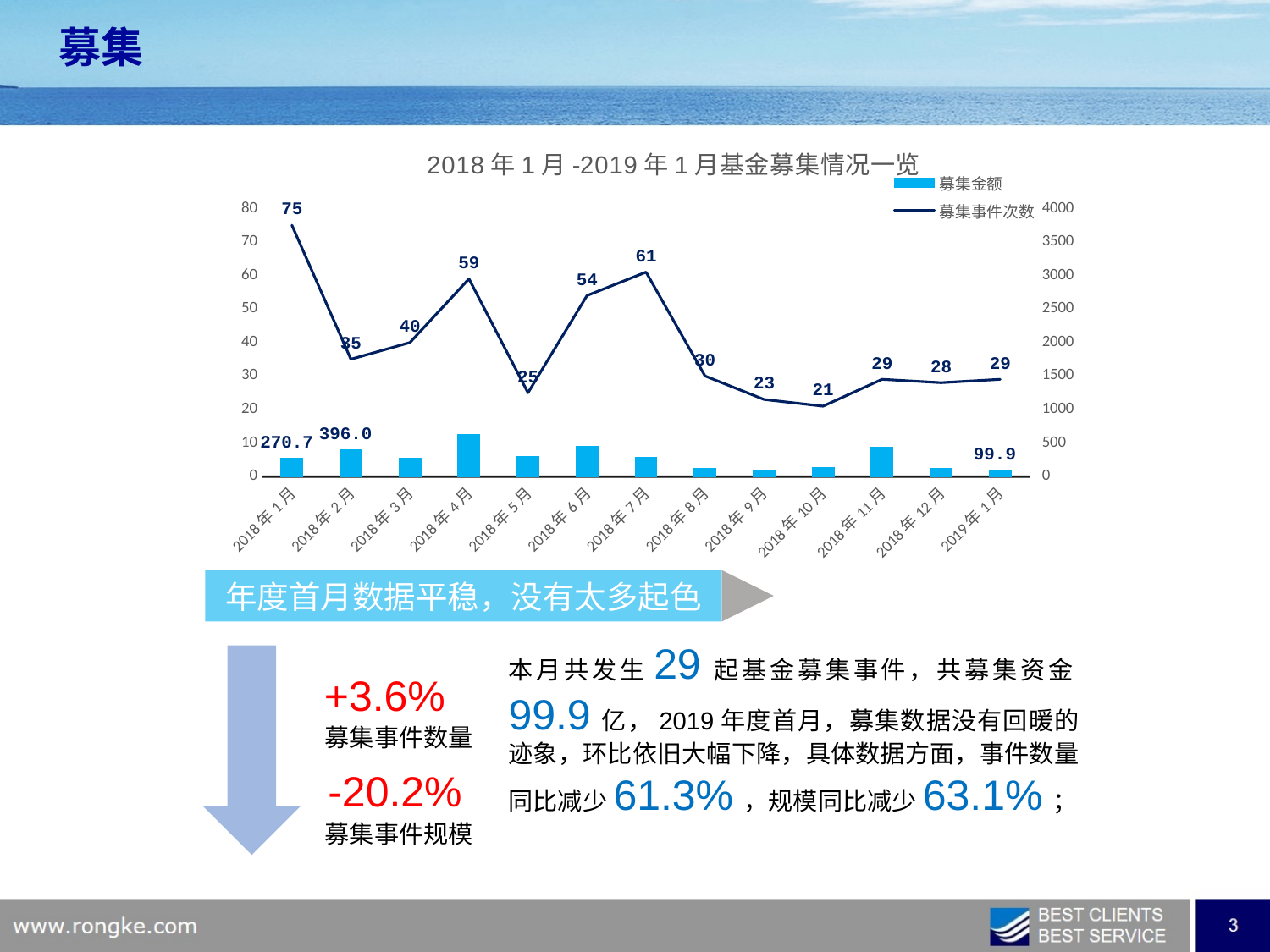

募集

### Chart: 2018年1月-2019年1月基金募集情况一览

| Category | 募集金额 | 募集事件次数 |
|---|---|---|
| 43466 | 99.86 | 29.0 |
| 43435 | 125.18 | 28.0 |
| 43405 | 436.42 | 29.0 |
| 43374 | 132.1 | 21.0 |
| 43344 | 83.59 | 23.0 |
| 43313 | 121.594 | 30.0 |
| 43282 | 281.11 | 61.0 |
| 43252 | 455.71 | 54.0 |
| 43221 | 299.52 | 25.0 |
| 43191 | 626.38 | 59.0 |
| 43160 | 276.45 | 40.0 |
| 43132 | 395.95 | 35.0 |
| 43101 | 270.73 | 75.0 |
年度首月数据平稳，没有太多起色

本月共发生29起基金募集事件，共募集资金99.9亿，2019年度首月，募集数据没有回暖的迹象，环比依旧大幅下降，具体数据方面，事件数量同比减少61.3%，规模同比减少63.1%；

+3.6%
募集事件数量
-20.2%
募集事件规模